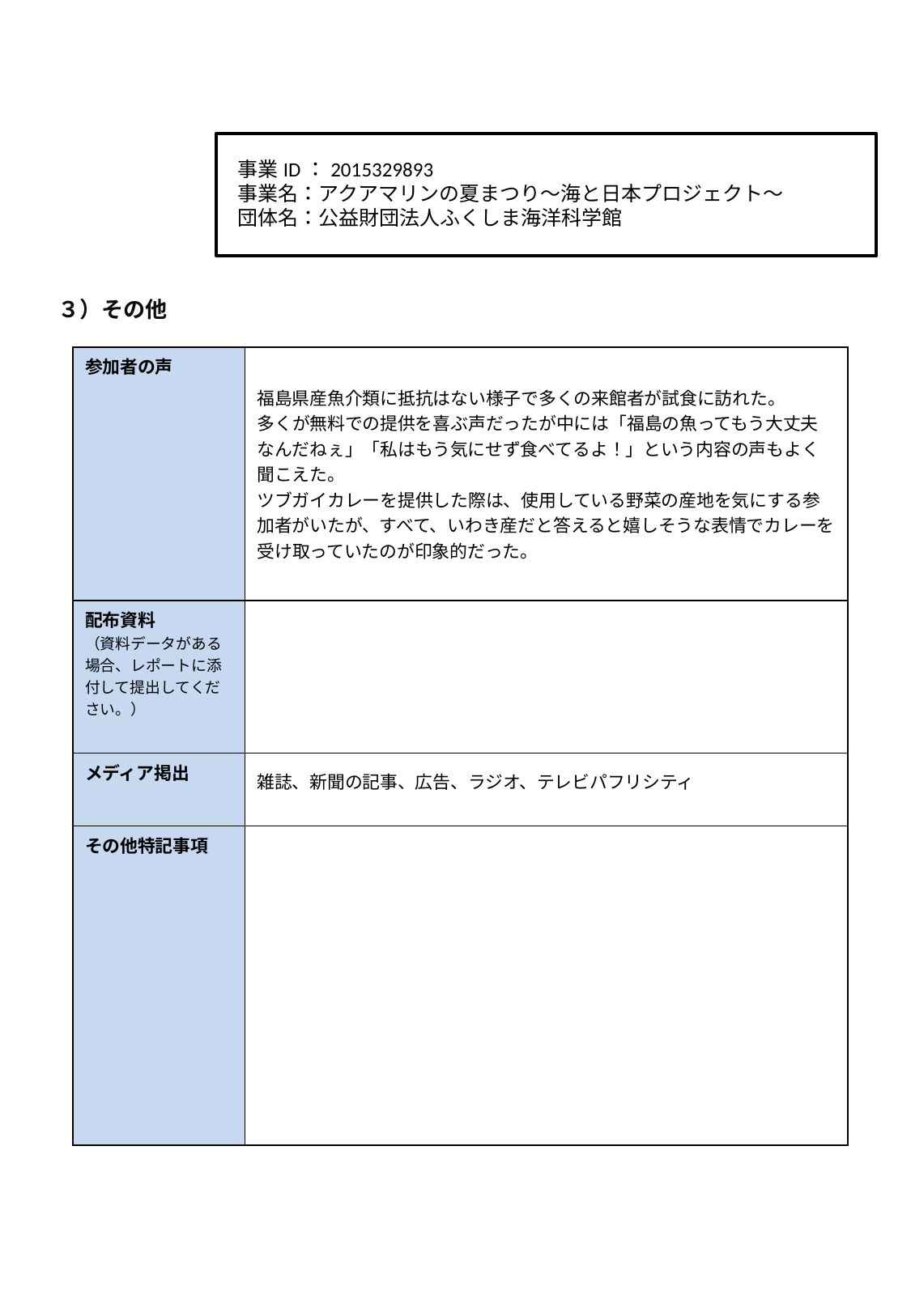

事業ID：2015329893
事業名：アクアマリンの夏まつり～海と日本プロジェクト～
団体名：公益財団法人ふくしま海洋科学館
３）その他
| 参加者の声 | 福島県産魚介類に抵抗はない様子で多くの来館者が試食に訪れた。 多くが無料での提供を喜ぶ声だったが中には「福島の魚ってもう大丈夫なんだねぇ」「私はもう気にせず食べてるよ！」という内容の声もよく聞こえた。 ツブガイカレーを提供した際は、使用している野菜の産地を気にする参加者がいたが、すべて、いわき産だと答えると嬉しそうな表情でカレーを受け取っていたのが印象的だった。 |
| --- | --- |
| 配布資料 （資料データがある場合、レポートに添付して提出してください。） |  |
| メディア掲出 | 雑誌、新聞の記事、広告、ラジオ、テレビパフリシティ |
| その他特記事項 |  |